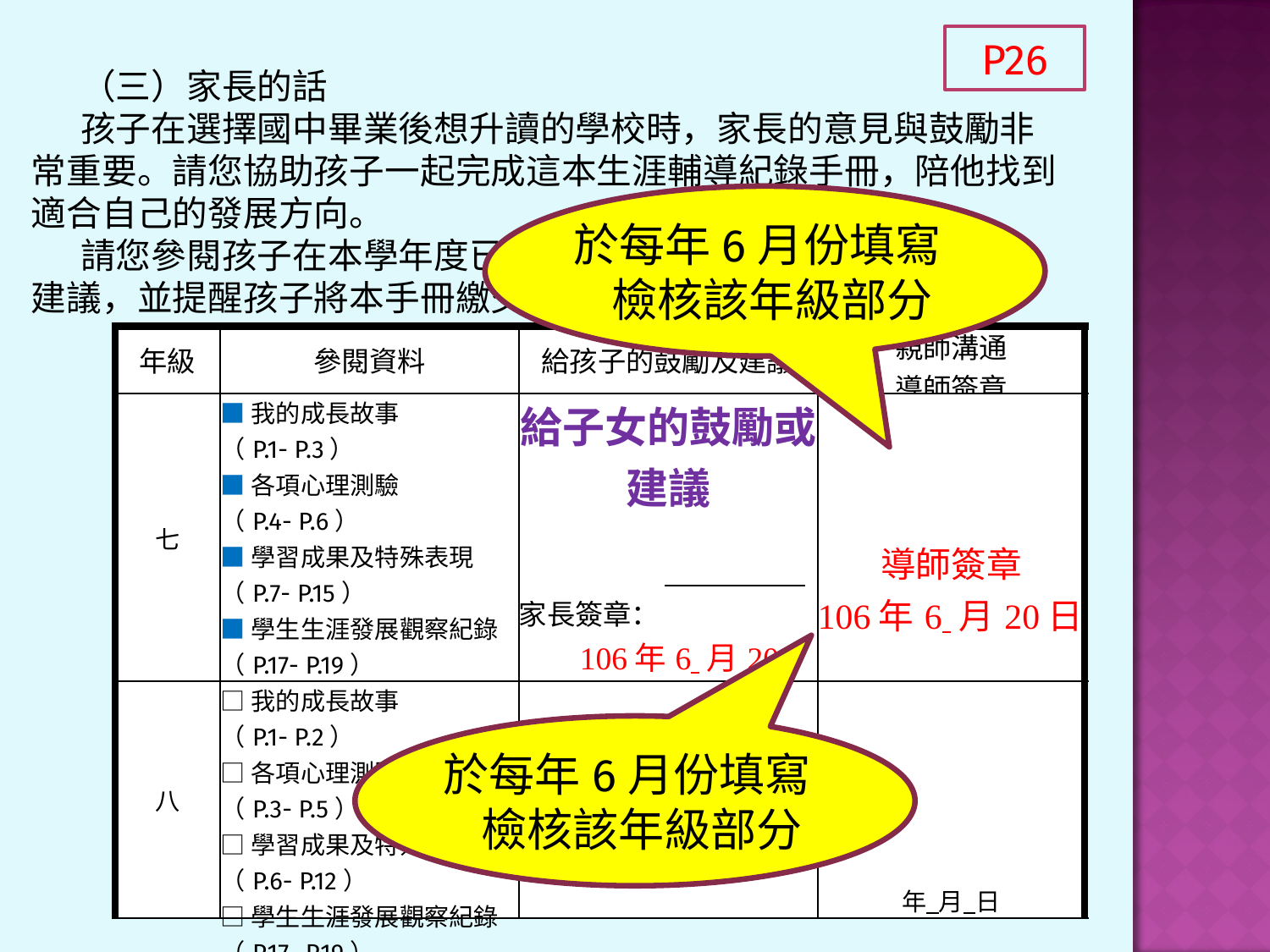

P26
（三）家長的話
孩子在選擇國中畢業後想升讀的學校時，家長的意見與鼓勵非常重要。請您協助孩子一起完成這本生涯輔導紀錄手冊，陪他找到適合自己的發展方向。
請您參閱孩子在本學年度已完成的資料，寫下給孩子的鼓勵與建議，並提醒孩子將本手冊繳交學校教師。謝謝您！

於每年6月份填寫檢核該年級部分
| 年級 | 參閱資料 | 給孩子的鼓勵及建議 | 親師溝通 導師簽章 |
| --- | --- | --- | --- |
| 七 | ■我的成長故事 （P.1- P.3） ■各項心理測驗 （P.4- P.6） ■學習成果及特殊表現（P.7- P.15） ■學生生涯發展觀察紀錄 （P.17- P.19） | 給子女的鼓勵或建議 家長簽章： 106年6 月20日 | 導師簽章 106年6 月20日 |
| 八 | □我的成長故事 （P.1- P.2） □各項心理測驗 （P.3- P.5） □學習成果及特殊表現（P.6- P.12） □學生生涯發展觀察紀錄 （P.17- P.19） |  | 年 月 日 |

於每年6月份填寫檢核該年級部分